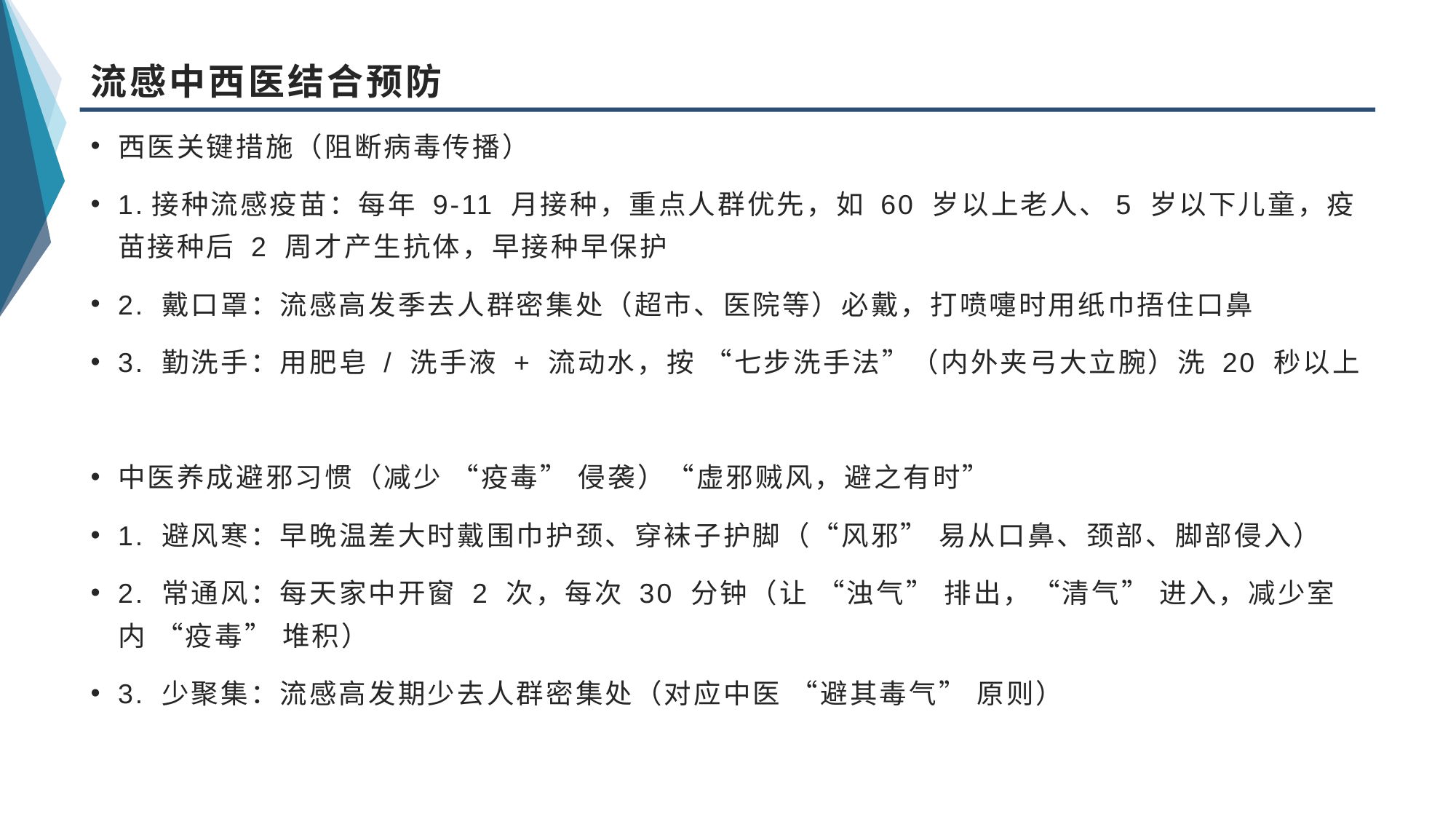

# 流感中西医结合预防
西医关键措施（阻断病毒传播）
1.接种流感疫苗：每年 9-11 月接种，重点人群优先，如 60 岁以上老人、5 岁以下儿童，疫苗接种后 2 周才产生抗体，早接种早保护
2. 戴口罩：流感高发季去人群密集处（超市、医院等）必戴，打喷嚏时用纸巾捂住口鼻
3. 勤洗手：用肥皂 / 洗手液 + 流动水，按 “七步洗手法”（内外夹弓大立腕）洗 20 秒以上

中医养成避邪习惯（减少 “疫毒” 侵袭）“虚邪贼风，避之有时”
1. 避风寒：早晚温差大时戴围巾护颈、穿袜子护脚（“风邪” 易从口鼻、颈部、脚部侵入）
2. 常通风：每天家中开窗 2 次，每次 30 分钟（让 “浊气” 排出，“清气” 进入，减少室内 “疫毒” 堆积）
3. 少聚集：流感高发期少去人群密集处（对应中医 “避其毒气” 原则）

8